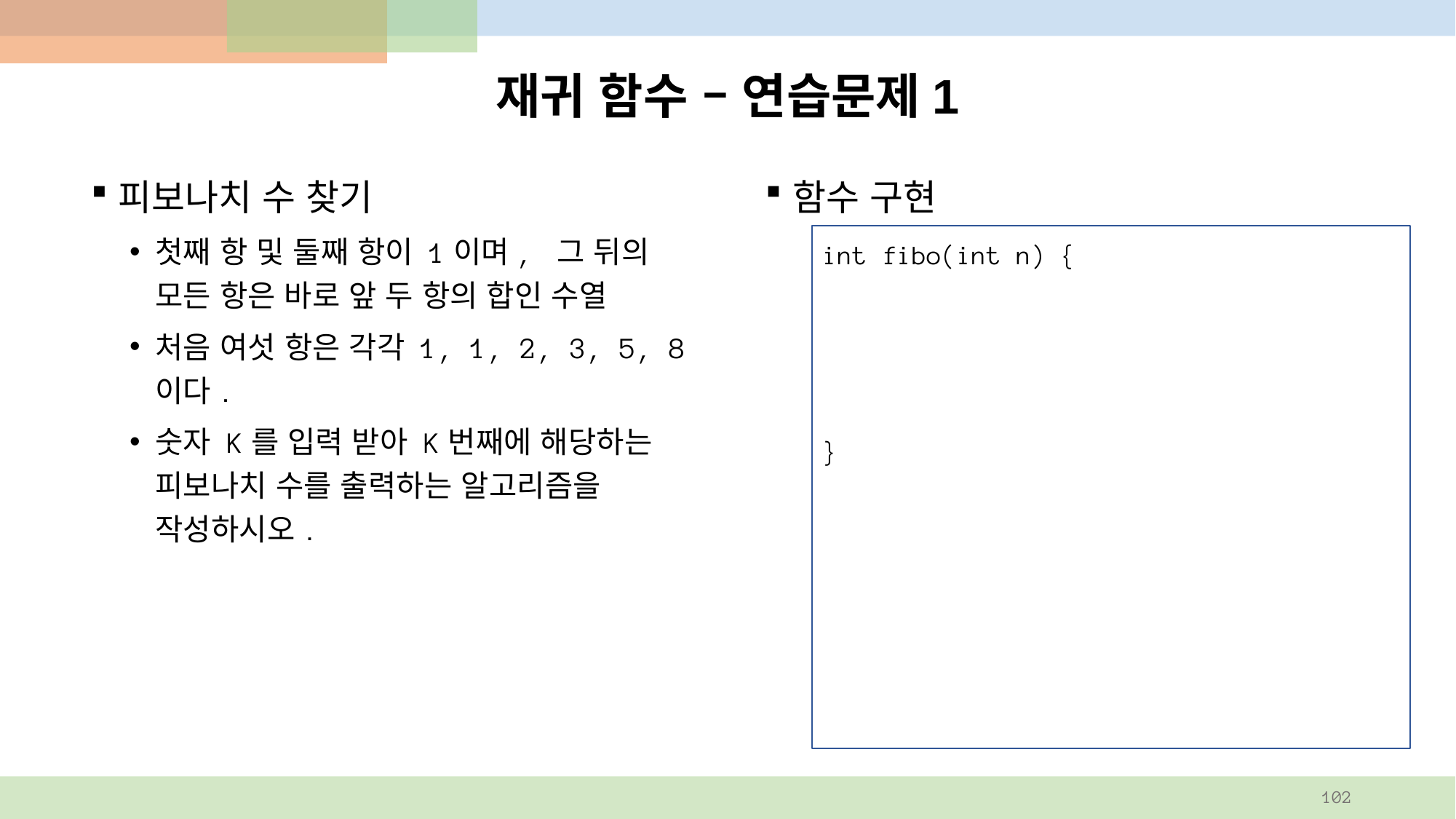

# 재귀 함수 – 연습문제1
함수 구현
피보나치 수 찾기
첫째 항 및 둘째 항이 1이며, 그 뒤의 모든 항은 바로 앞 두 항의 합인 수열
처음 여섯 항은 각각 1, 1, 2, 3, 5, 8 이다.
숫자 K를 입력 받아 K번째에 해당하는 피보나치 수를 출력하는 알고리즘을 작성하시오.
int fibo(int n) {

}
102